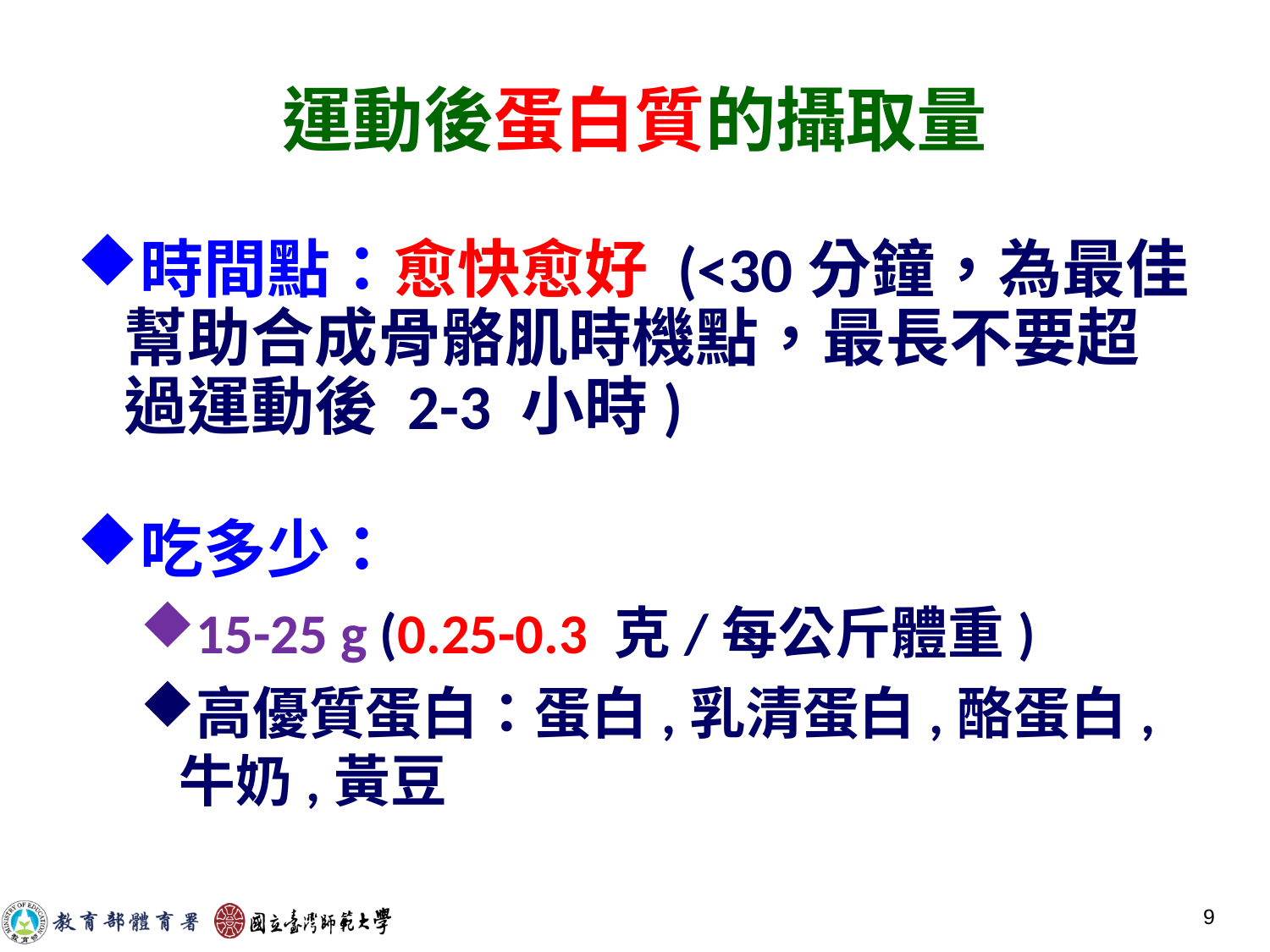

# 運動後蛋白質的攝取量
時間點：愈快愈好 (<30分鐘，為最佳幫助合成骨骼肌時機點，最長不要超過運動後 2-3 小時)

吃多少：
15-25 g (0.25-0.3 克/每公斤體重)
高優質蛋白：蛋白,乳清蛋白,酪蛋白,牛奶,黃豆

9